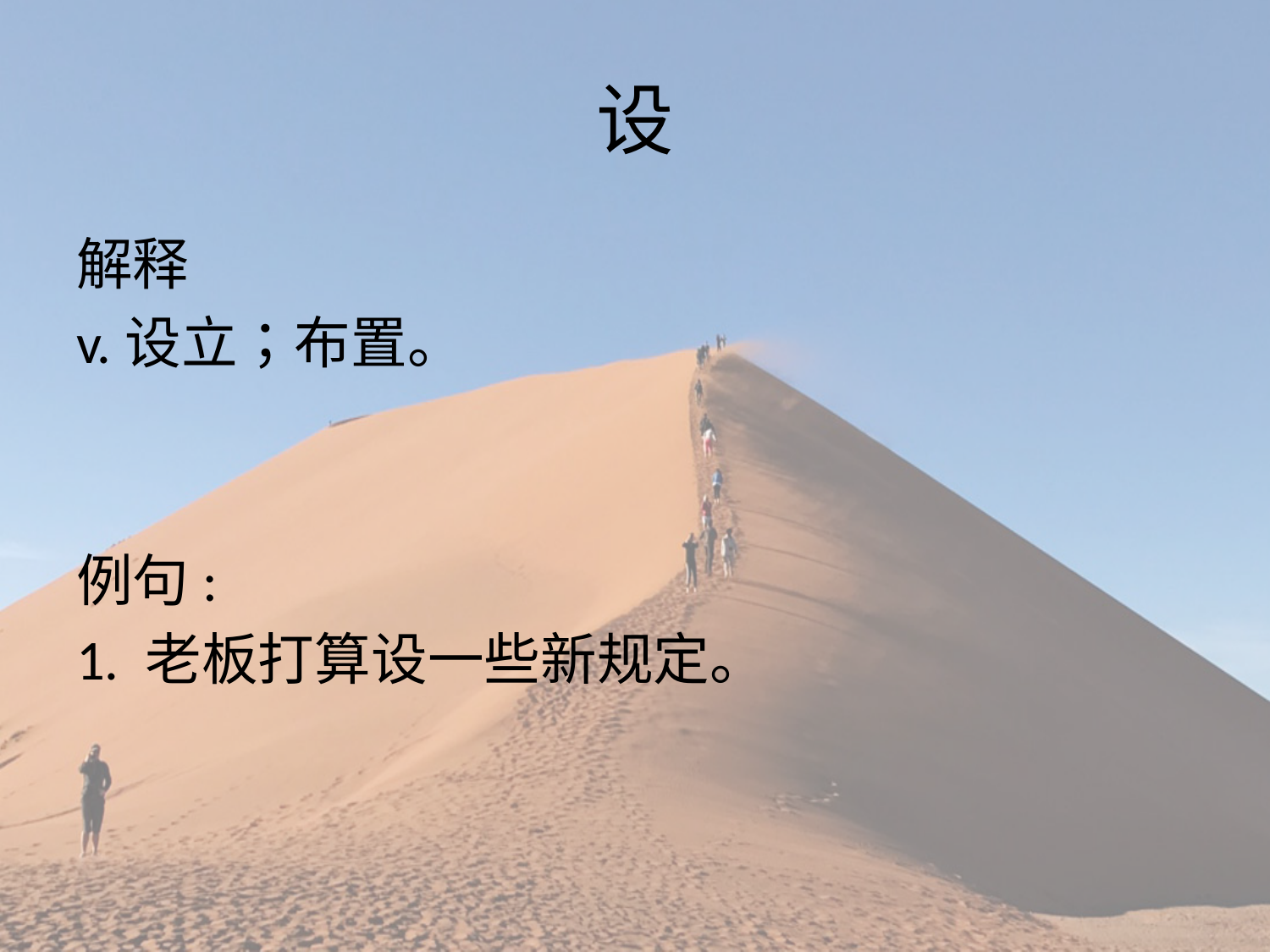

# 设
解释
v.设立；布置。

例句:
1. 老板打算设一些新规定。